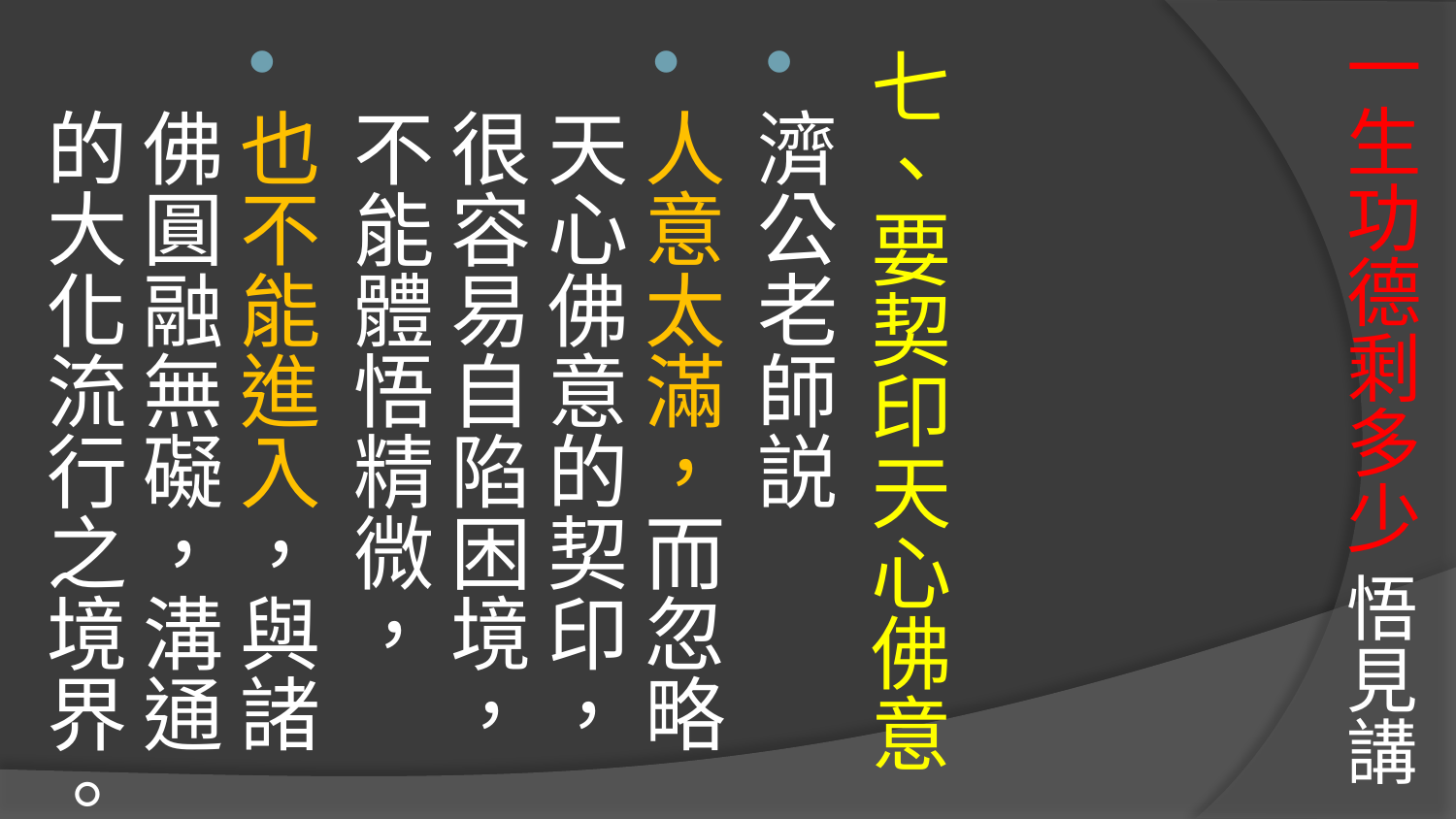

# 一生功德剩多少 悟見講
七、要契印天心佛意
濟公老師説
人意太滿，而忽略天心佛意的契印，很容易自陷困境，不能體悟精微，
也不能進入，與諸佛圓融無礙，溝通的大化流行之境界。